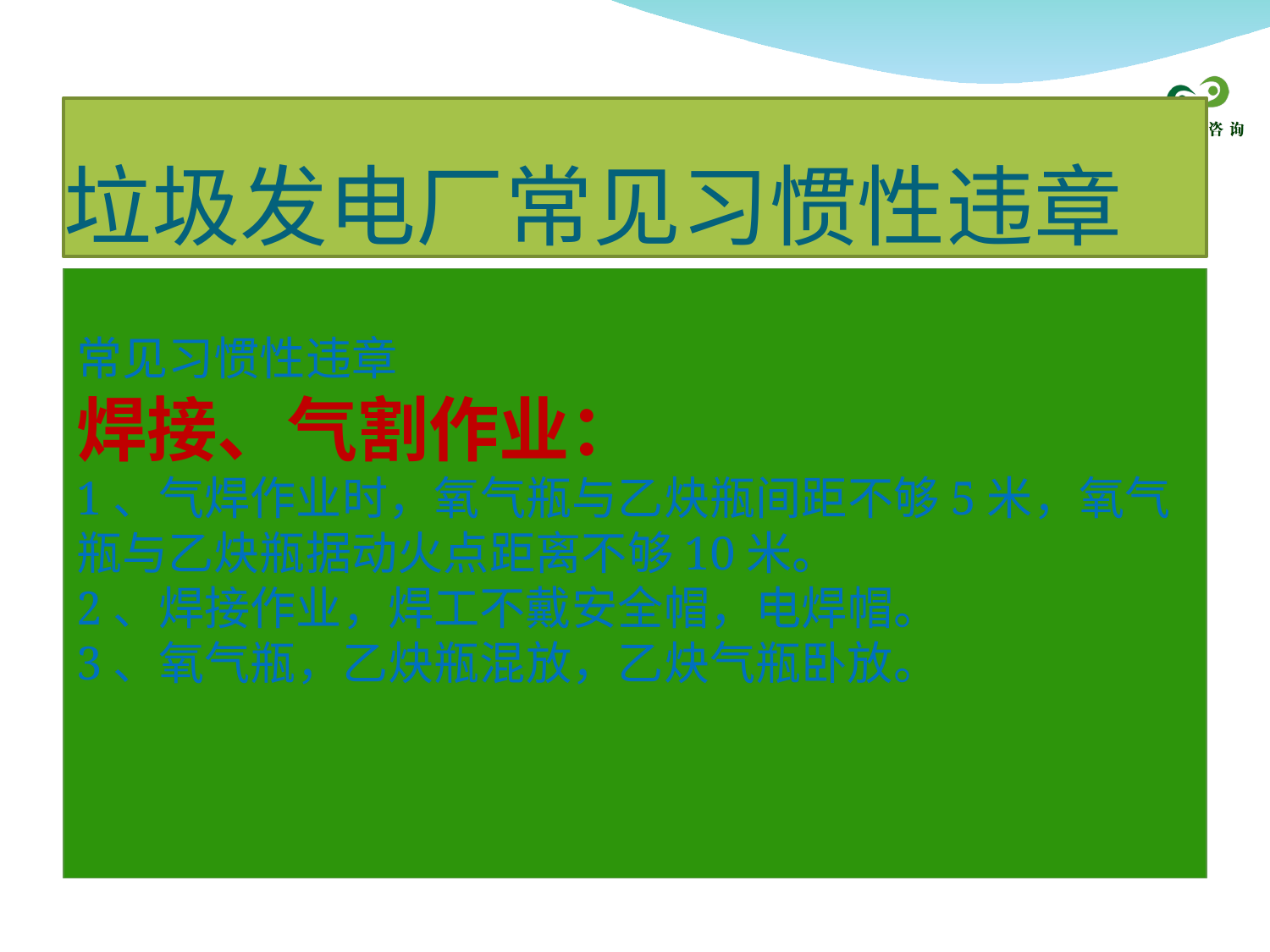

垃圾发电厂常见习惯性违章

常见习惯性违章
焊接、气割作业：
1、气焊作业时，氧气瓶与乙炔瓶间距不够5米，氧气瓶与乙炔瓶据动火点距离不够10米。
2、焊接作业，焊工不戴安全帽，电焊帽。
3、氧气瓶，乙炔瓶混放，乙炔气瓶卧放。